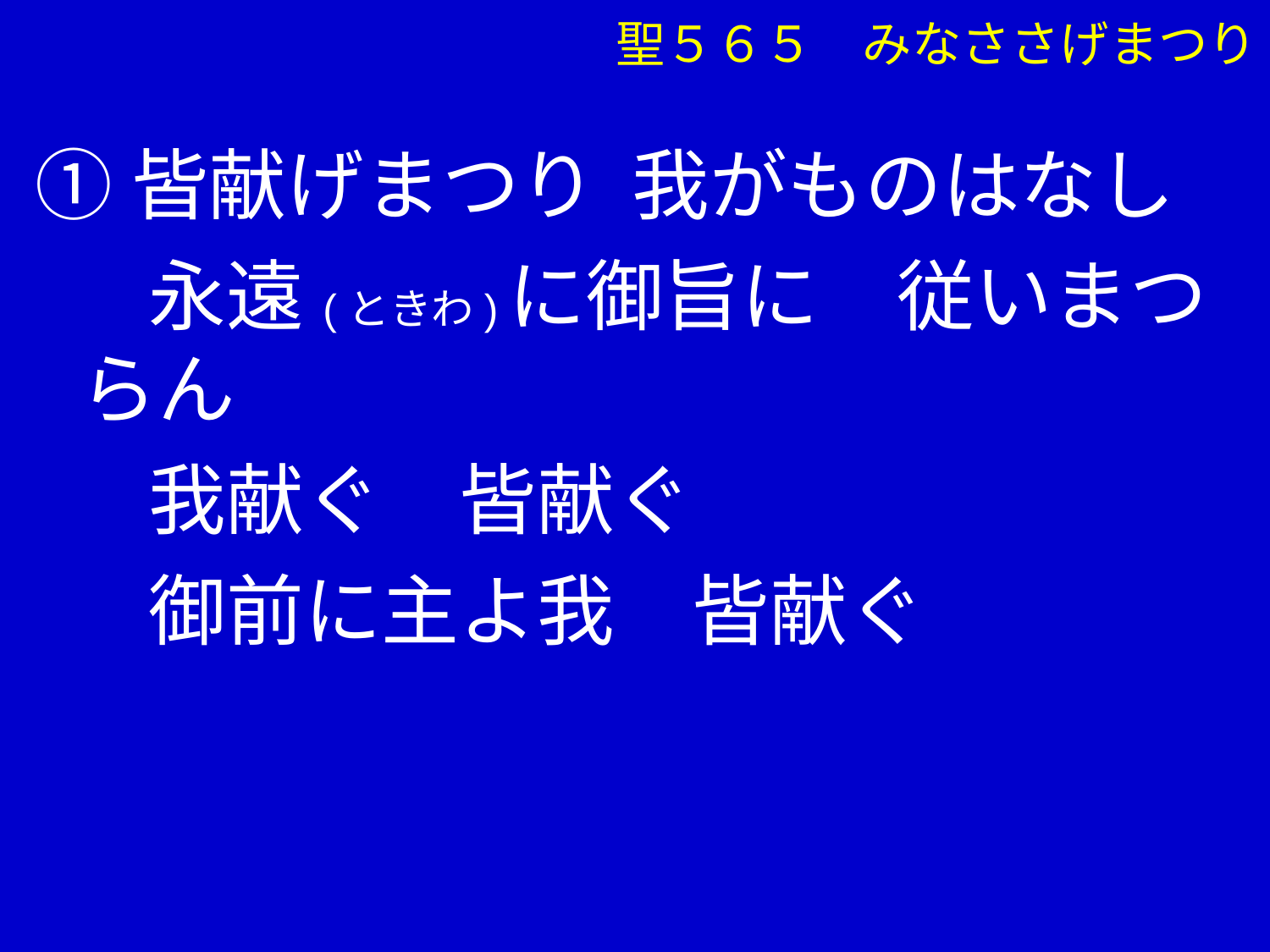

聖５６５　みなささげまつり
①皆献げまつり  我がものはなし
 　永遠(ときわ)に御旨に　従いまつらん
 　我献ぐ　皆献ぐ
 　御前に主よ我　皆献ぐ